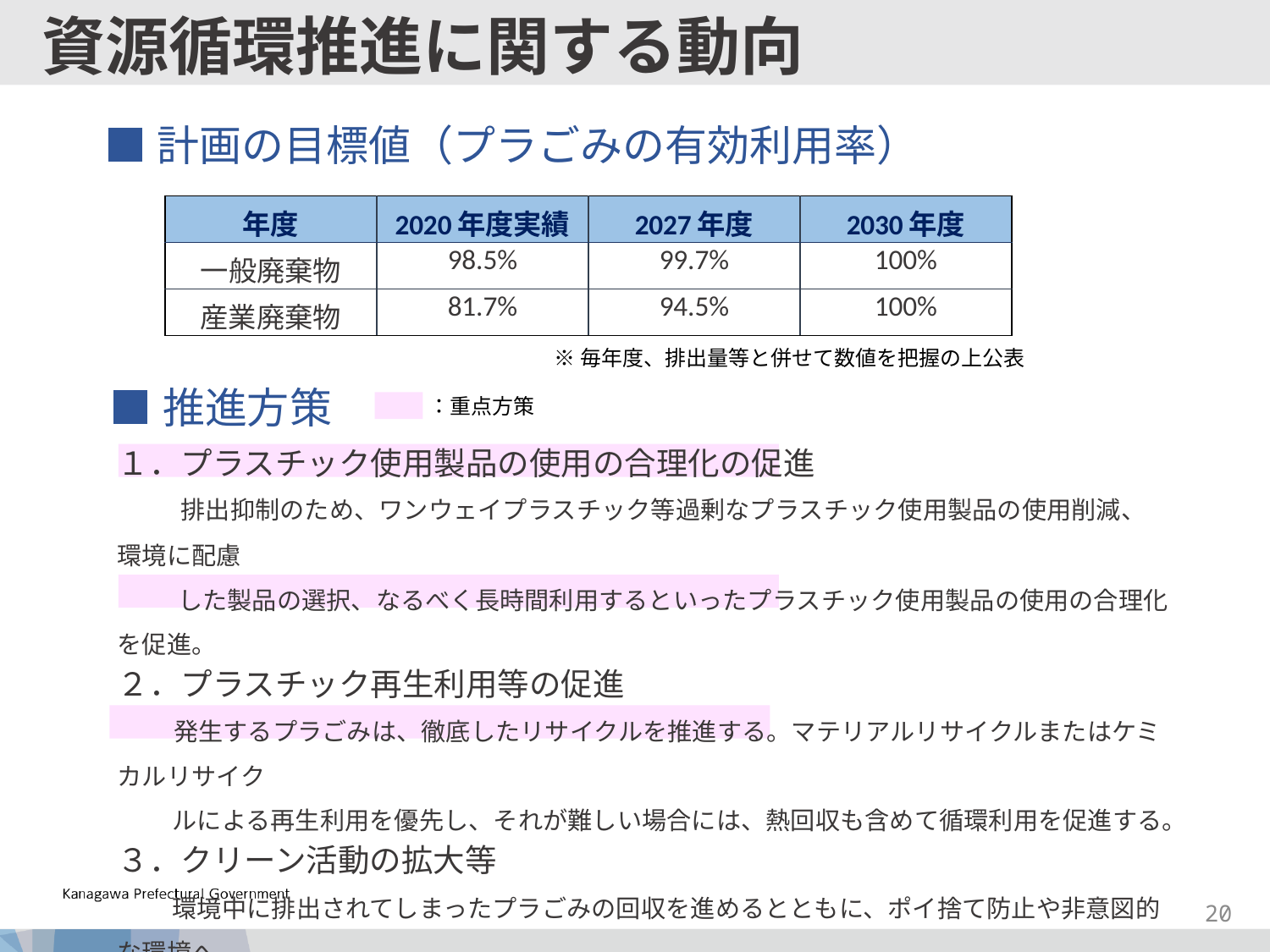

資源循環推進に関する動向
■計画の目標値（プラごみの有効利用率）
| 年度 | 2020年度実績 | 2027年度 | 2030年度 |
| --- | --- | --- | --- |
| 一般廃棄物 | 98.5% | 99.7% | 100% |
| 産業廃棄物 | 81.7% | 94.5% | 100% |
※毎年度、排出量等と併せて数値を把握の上公表
■推進方策
：重点方策

１．プラスチック使用製品の使用の合理化の促進
　　排出抑制のため、ワンウェイプラスチック等過剰なプラスチック使用製品の使用削減、環境に配慮
　　  した製品の選択、なるべく長時間利用するといったプラスチック使用製品の使用の合理化を促進。
２．プラスチック再生利用等の促進
　　発生するプラごみは、徹底したリサイクルを推進する。マテリアルリサイクルまたはケミカルリサイク
　　 ルによる再生利用を優先し、それが難しい場合には、熱回収も含めて循環利用を促進する。
３．クリーン活動の拡大等
　　 環境中に排出されてしまったプラごみの回収を進めるとともに、ポイ捨て防止や非意図的な環境へ
　　の排出防止の取り組み、不法投棄対策を推進する。
４．普及啓発、環境教育　　　　　　　　　　　　　　５．実態調査等

20